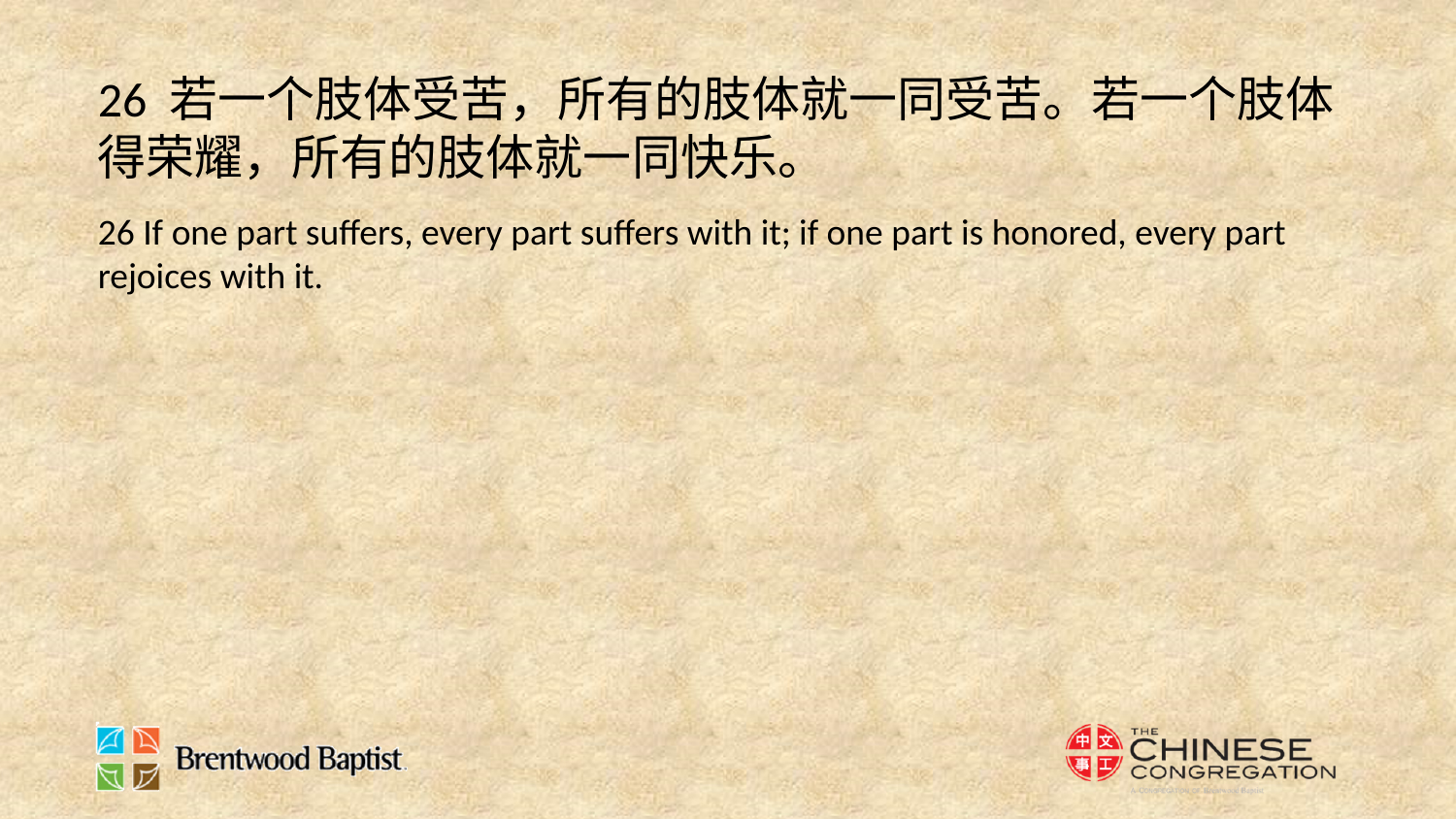

26 若一个肢体受苦，所有的肢体就一同受苦。若一个肢体得荣耀，所有的肢体就一同快乐。

26 If one part suffers, every part suffers with it; if one part is honored, every part rejoices with it.